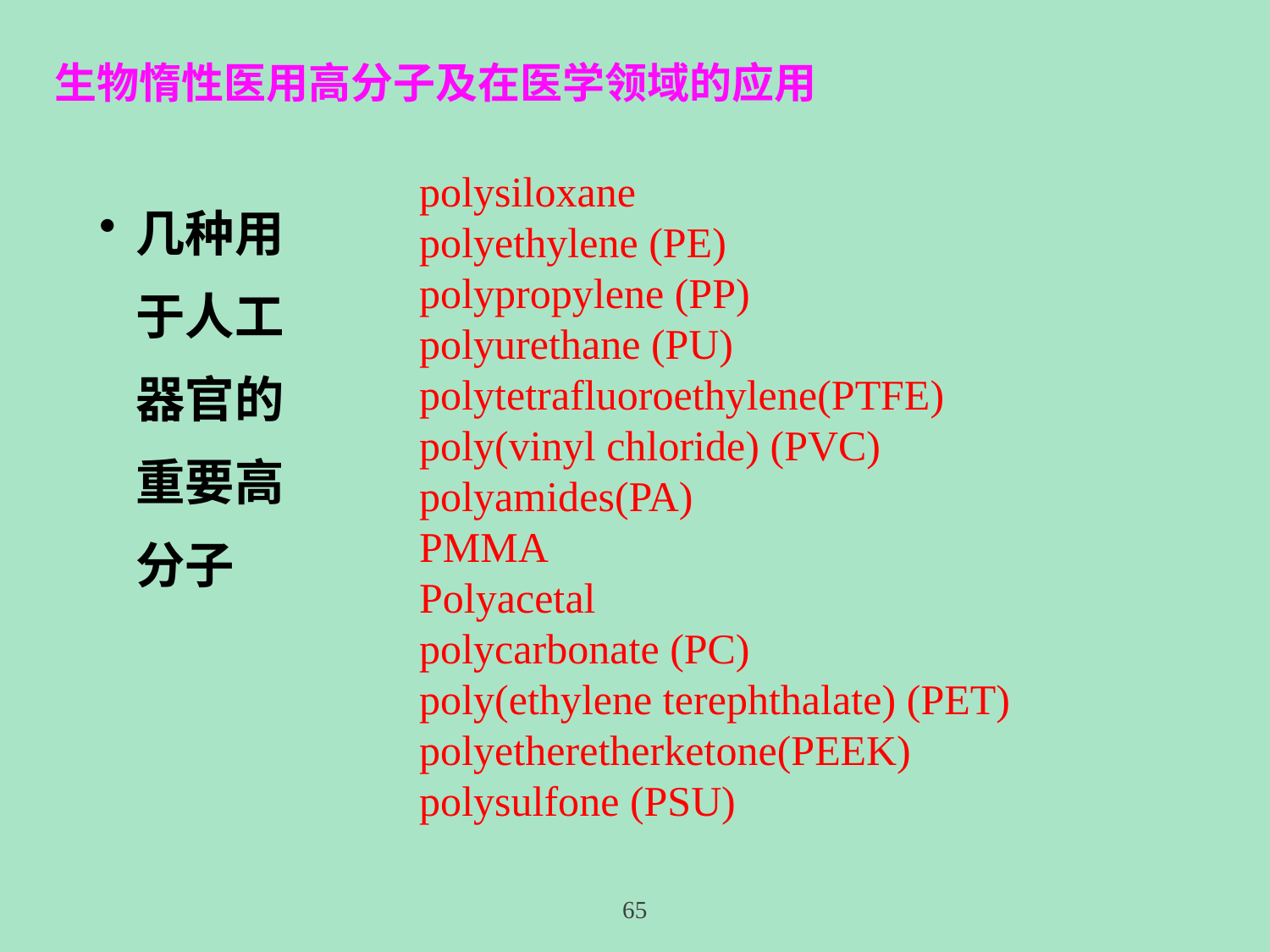

生物惰性医用高分子及在医学领域的应用
polysiloxane
polyethylene (PE)
polypropylene (PP)
polyurethane (PU)
polytetrafluoroethylene(PTFE)
poly(vinyl chloride) (PVC)
polyamides(PA)
PMMA
Polyacetal
polycarbonate (PC)
poly(ethylene terephthalate) (PET) polyetheretherketone(PEEK)
polysulfone (PSU)
几种用于人工器官的重要高分子
65